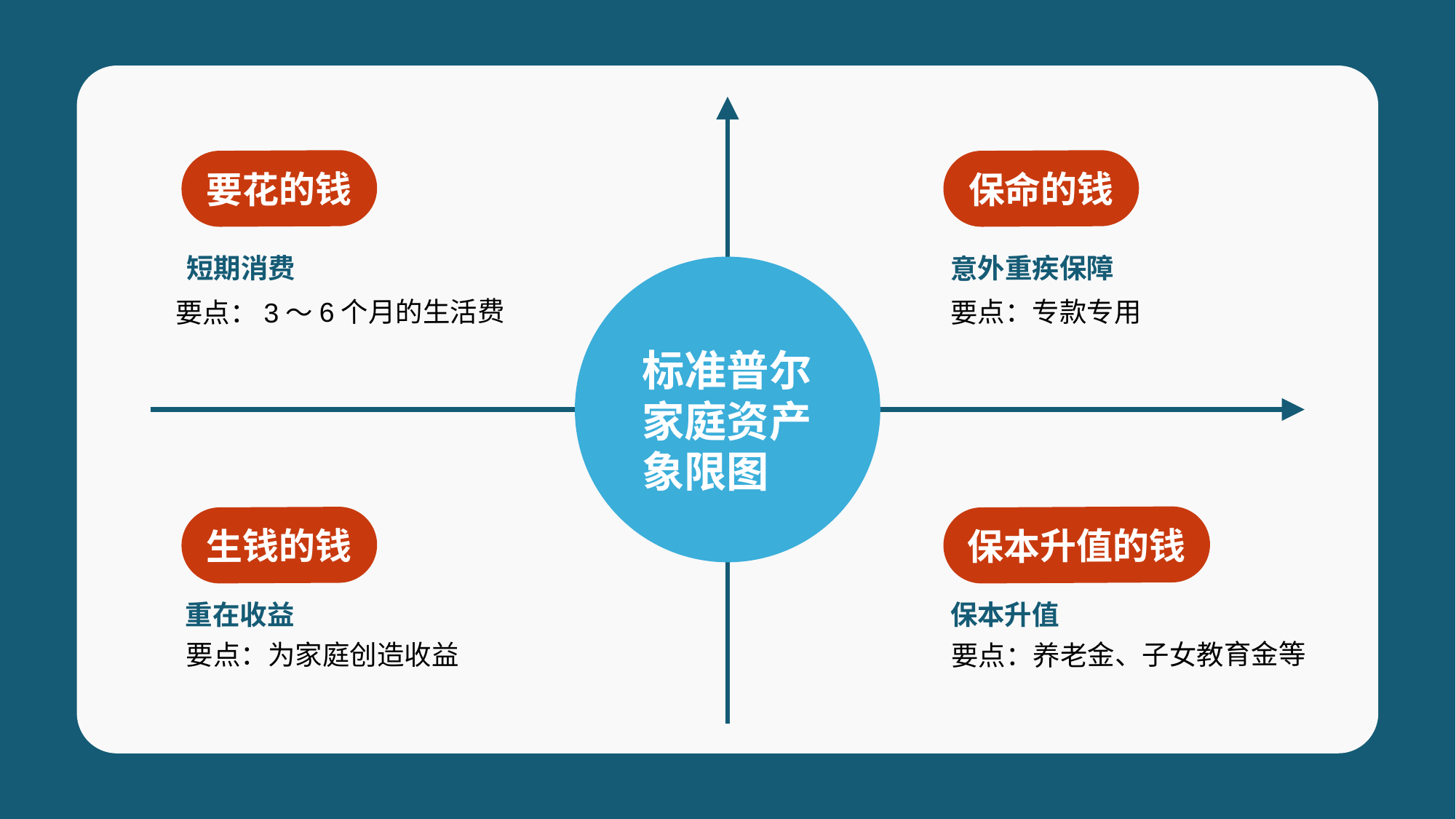

要花的钱
短期消费
要点：3～6个月的生活费
保命的钱
意外重疾保障
要点：专款专用

标准普尔
家庭资产
象限图
保本升值的钱
保本升值
要点：养老金、子女教育金等
生钱的钱
重在收益
要点：为家庭创造收益